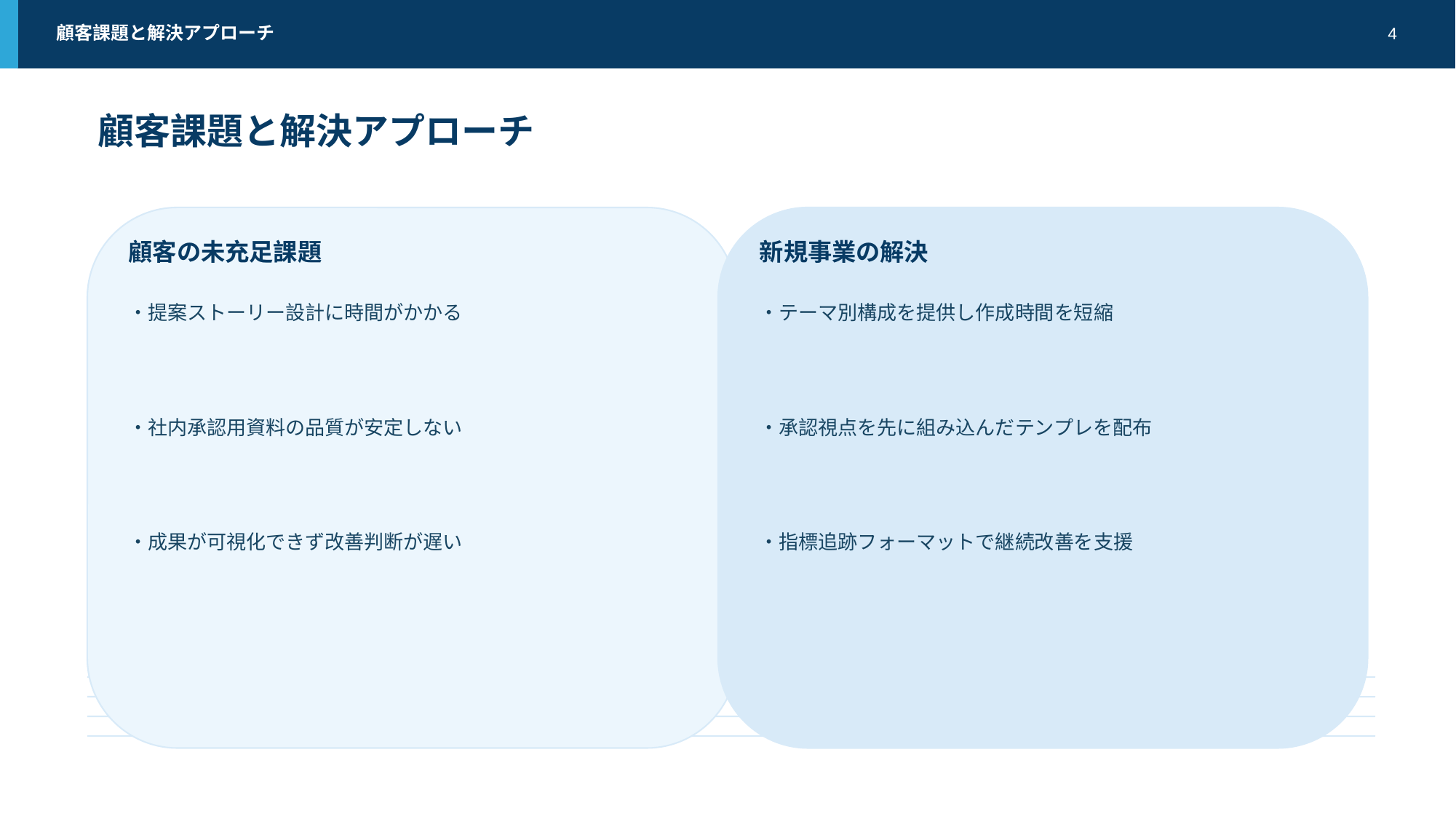

顧客課題と解決アプローチ
4
顧客課題と解決アプローチ

顧客の未充足課題
新規事業の解決
・提案ストーリー設計に時間がかかる
・テーマ別構成を提供し作成時間を短縮
・社内承認用資料の品質が安定しない
・承認視点を先に組み込んだテンプレを配布
・成果が可視化できず改善判断が遅い
・指標追跡フォーマットで継続改善を支援